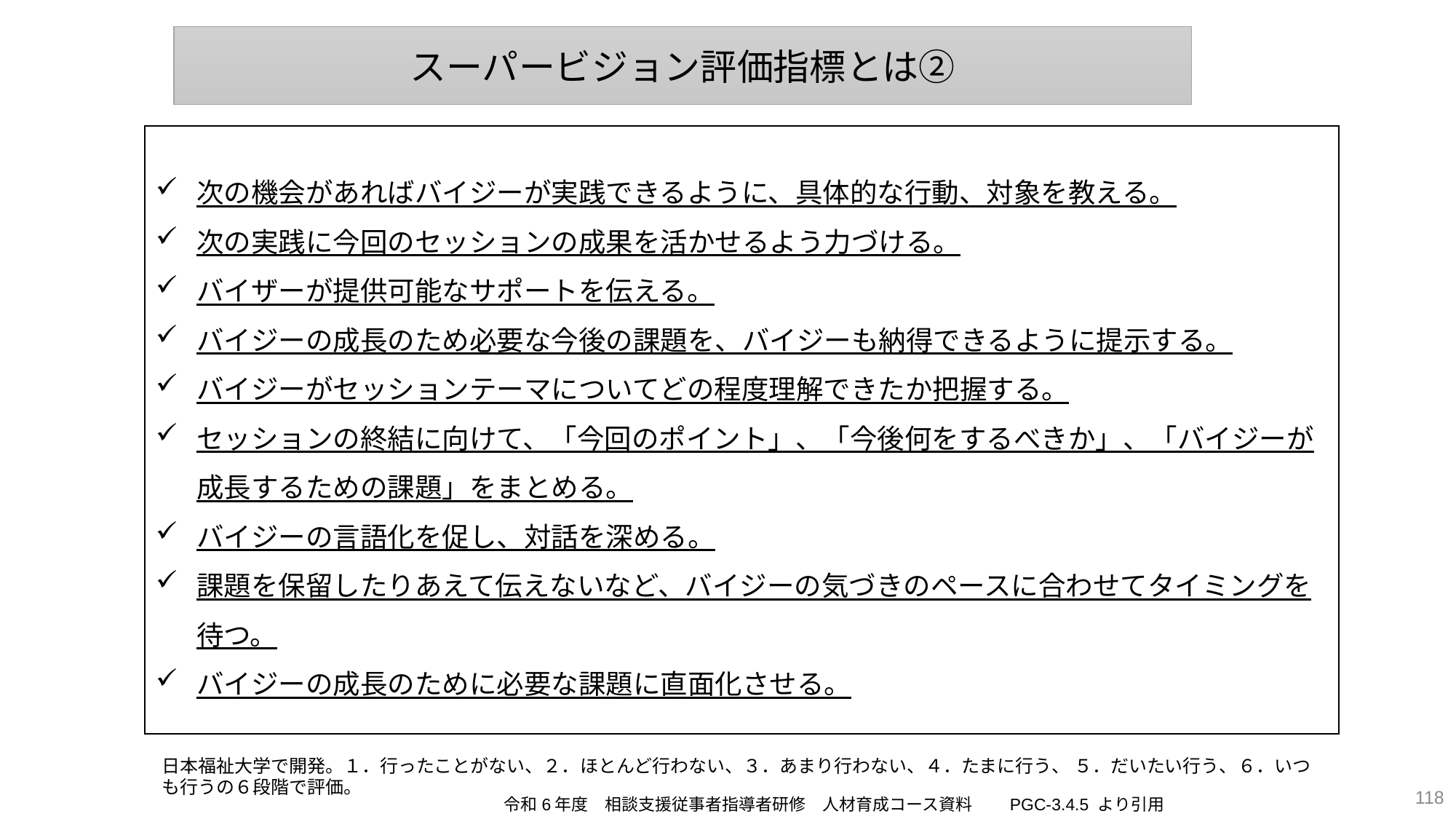

スーパービジョン評価指標とは②
次の機会があればバイジーが実践できるように、具体的な行動、対象を教える。
次の実践に今回のセッションの成果を活かせるよう力づける。
バイザーが提供可能なサポートを伝える。
バイジーの成長のため必要な今後の課題を、バイジーも納得できるように提示する。
バイジーがセッションテーマについてどの程度理解できたか把握する。
セッションの終結に向けて、「今回のポイント」、「今後何をするべきか」、「バイジーが成長するための課題」をまとめる。
バイジーの言語化を促し、対話を深める。
課題を保留したりあえて伝えないなど、バイジーの気づきのペースに合わせてタイミングを待つ。
バイジーの成長のために必要な課題に直面化させる。
日本福祉大学で開発。１．行ったことがない、２．ほとんど行わない、３．あまり行わない、４．たまに行う、 ５．だいたい行う、６．いつも行うの６段階で評価。
118
令和6年度　相談支援従事者指導者研修　人材育成コース資料　　PGC-3.4.5 より引用